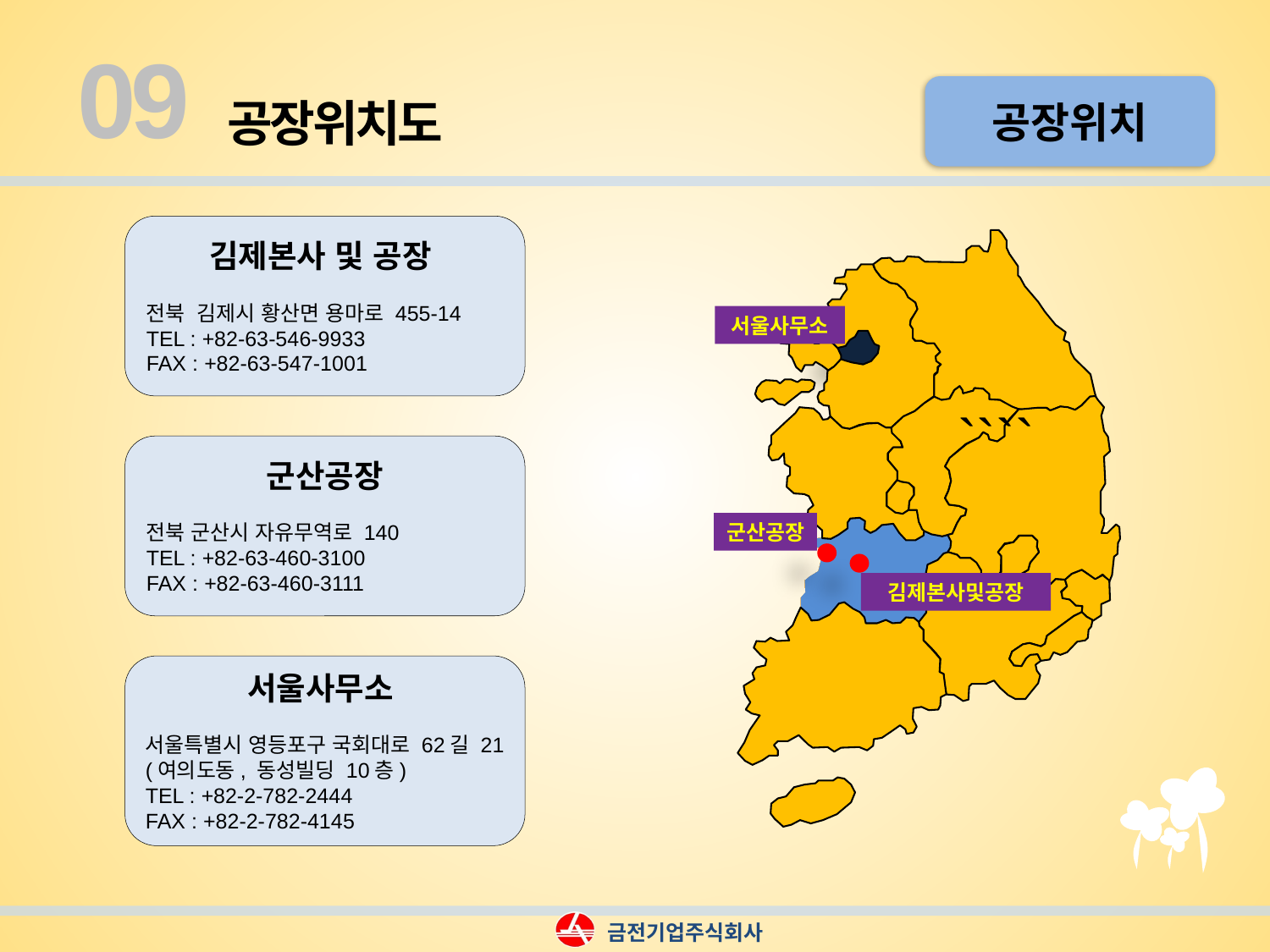

09
공장위치
공장위치도

김제본사 및 공장

전북  김제시 황산면 용마로 455-14
TEL : +82-63-546-9933
FAX : +82-63-547-1001

서울사무소

````

군산공장

전북 군산시 자유무역로 140
TEL : +82-63-460-3100
FAX : +82-63-460-3111

군산공장

김제본사및공장

서울사무소

서울특별시 영등포구 국회대로 62길 21
(여의도동, 동성빌딩 10층)
TEL : +82-2-782-2444
FAX : +82-2-782-4145

금전기업주식회사